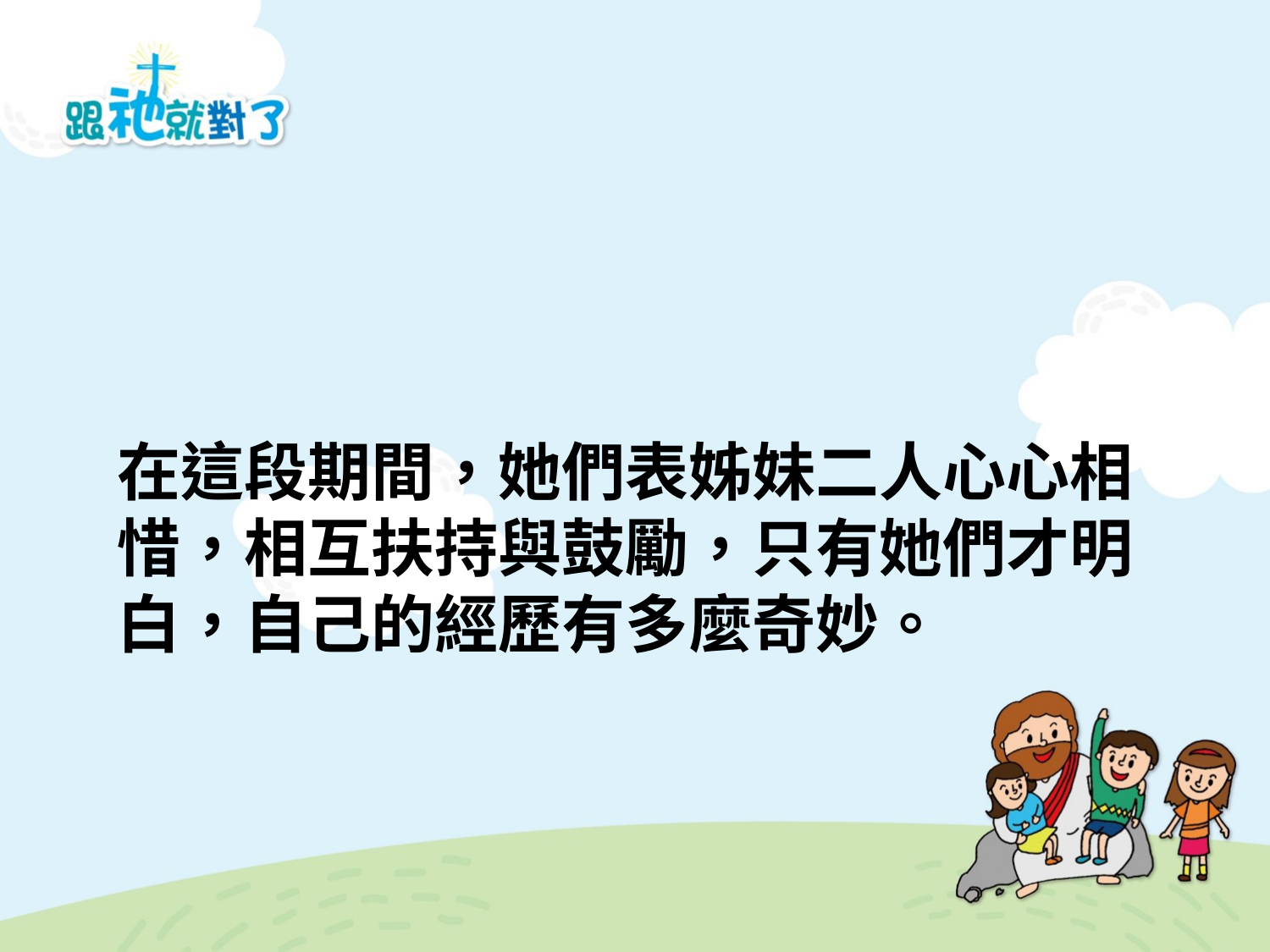

在這段期間，她們表姊妹二人心心相惜，相互扶持與鼓勵，只有她們才明白，自己的經歷有多麼奇妙。